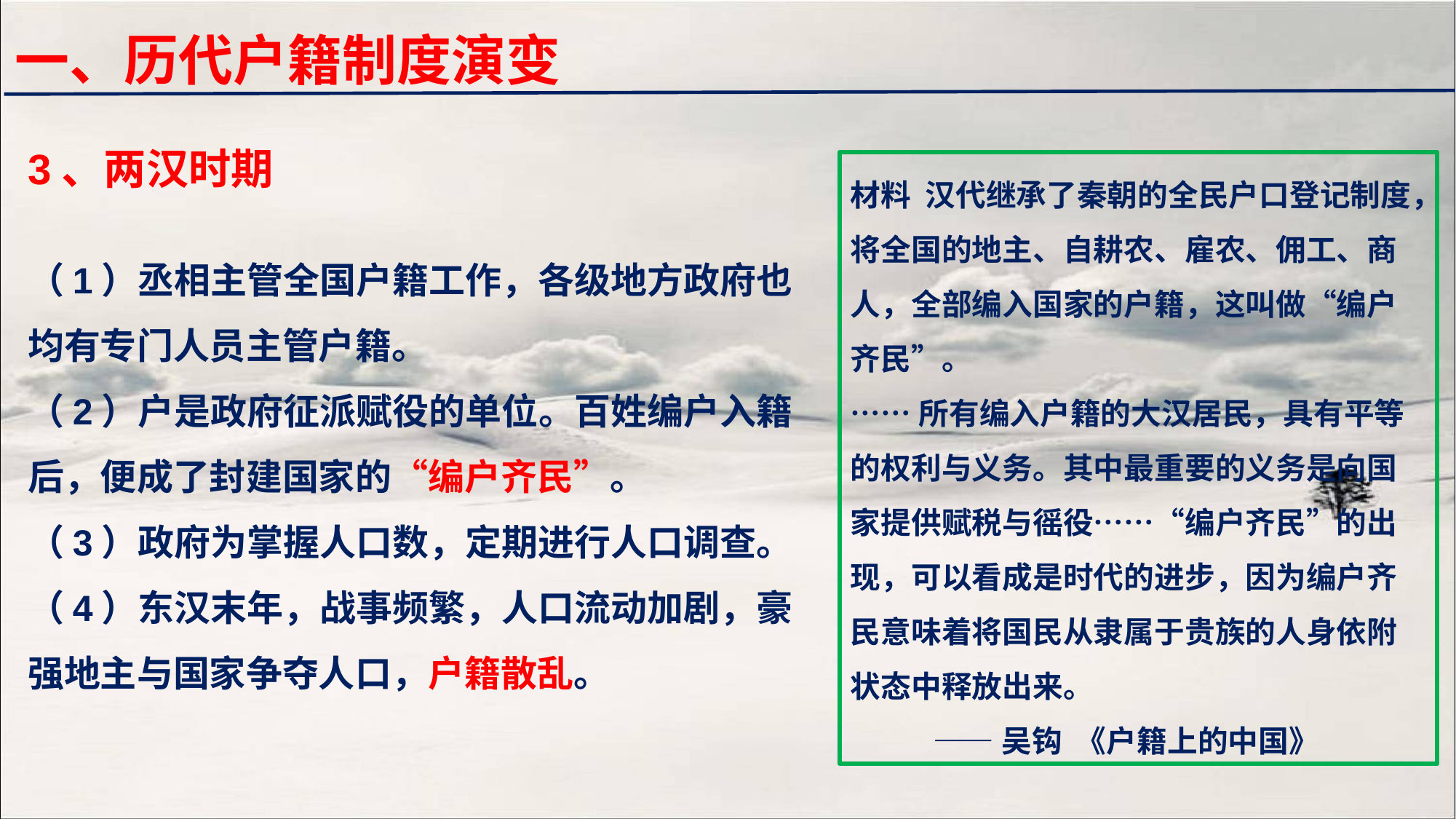

一、历代户籍制度演变
3、两汉时期
材料  汉代继承了秦朝的全民户口登记制度，将全国的地主、自耕农、雇农、佣工、商人，全部编入国家的户籍，这叫做“编户齐民”。
……所有编入户籍的大汉居民，具有平等的权利与义务。其中最重要的义务是向国家提供赋税与徭役……“编户齐民”的出现，可以看成是时代的进步，因为编户齐民意味着将国民从隶属于贵族的人身依附状态中释放出来。
            ——吴钩  《户籍上的中国》
（1）丞相主管全国户籍工作，各级地方政府也均有专门人员主管户籍。
（2）户是政府征派赋役的单位。百姓编户入籍后，便成了封建国家的“编户齐民”。
（3）政府为掌握人口数，定期进行人口调查。
（4）东汉末年，战事频繁，人口流动加剧，豪强地主与国家争夺人口，户籍散乱。